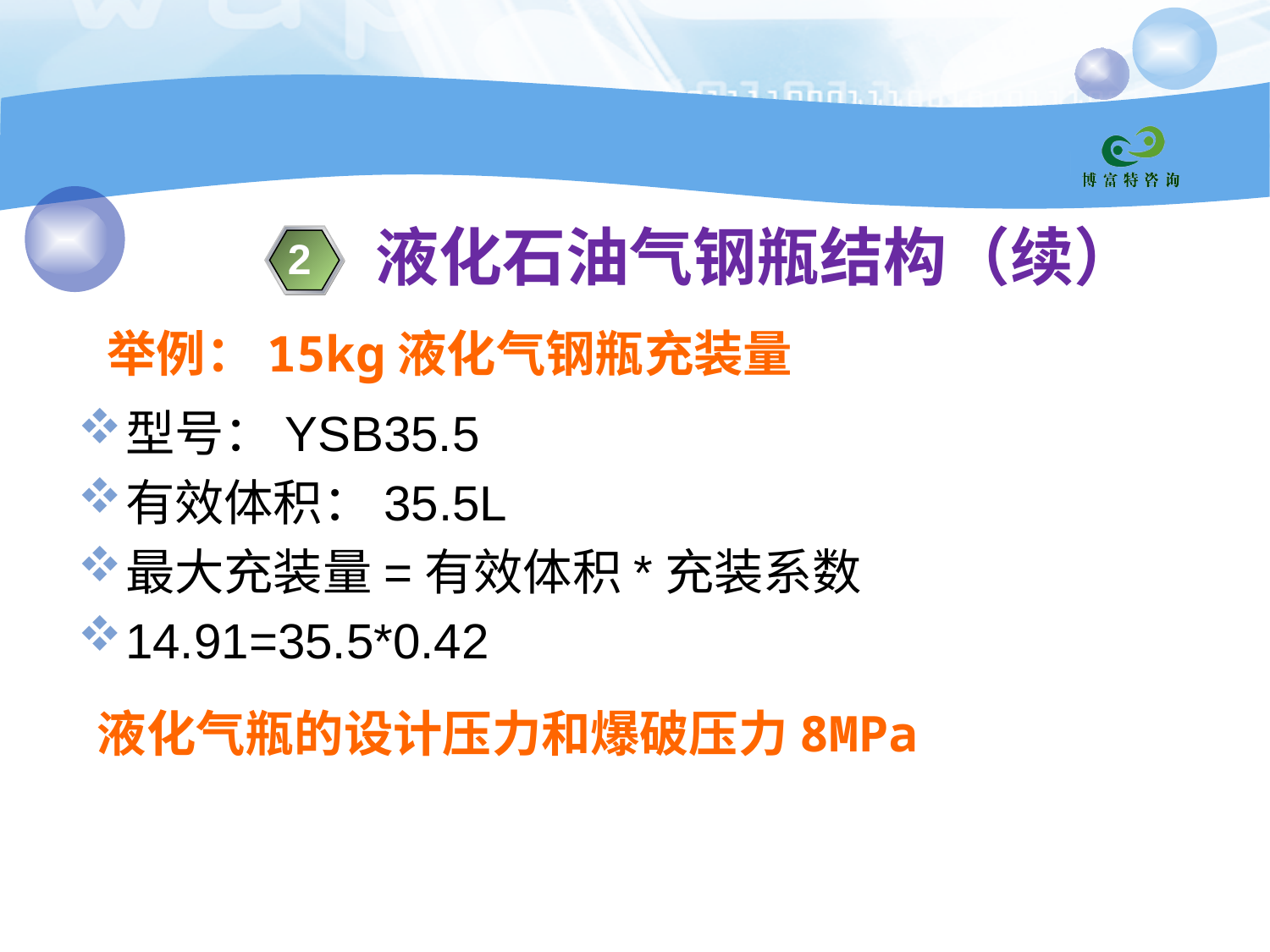

液化石油气钢瓶结构（续）

2
举例：15kg液化气钢瓶充装量
型号：YSB35.5
有效体积：35.5L
最大充装量=有效体积*充装系数
14.91=35.5*0.42

液化气瓶的设计压力和爆破压力8MPa